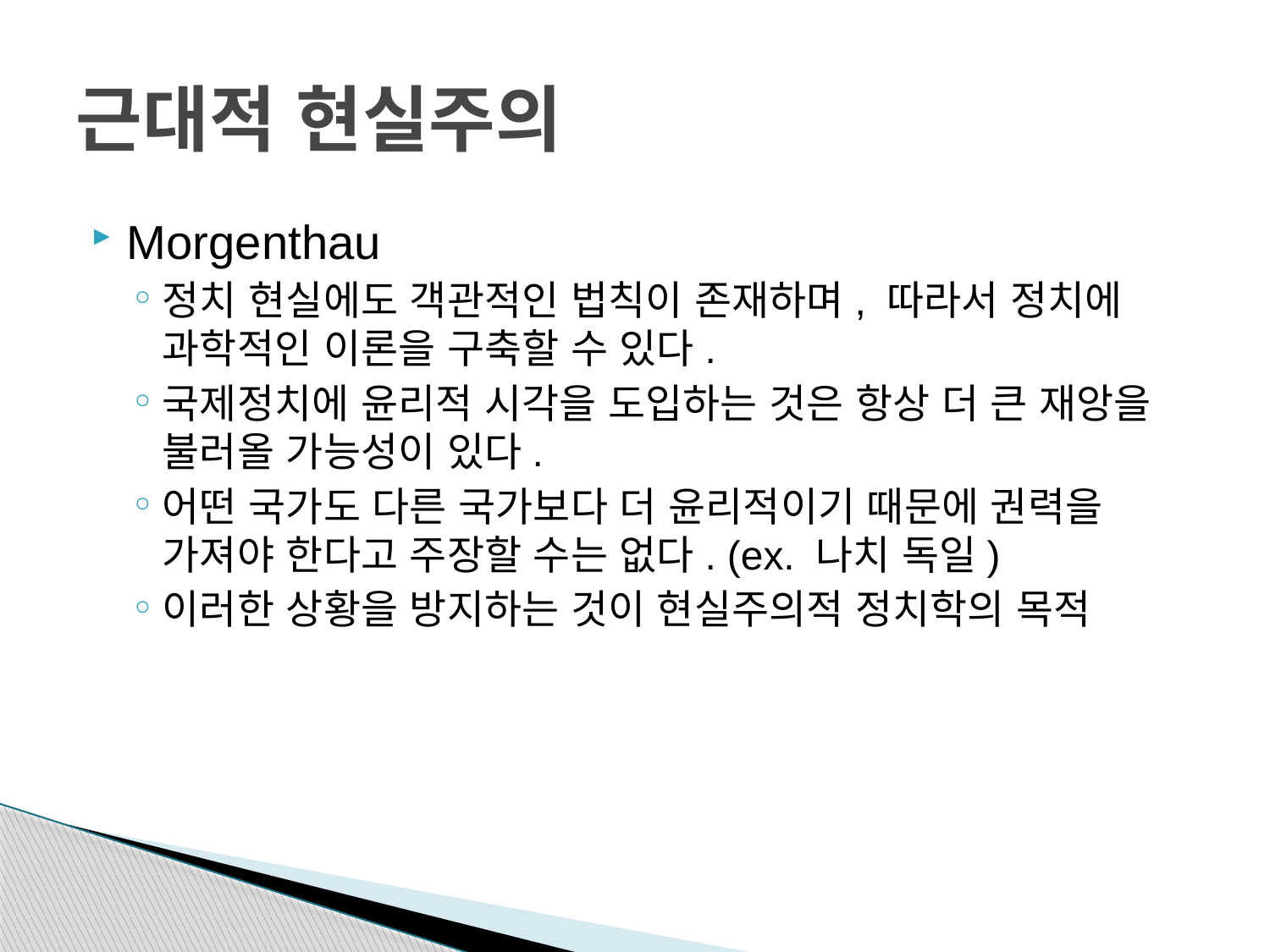

# 근대적 현실주의
Morgenthau
정치 현실에도 객관적인 법칙이 존재하며, 따라서 정치에 과학적인 이론을 구축할 수 있다.
국제정치에 윤리적 시각을 도입하는 것은 항상 더 큰 재앙을 불러올 가능성이 있다.
어떤 국가도 다른 국가보다 더 윤리적이기 때문에 권력을 가져야 한다고 주장할 수는 없다. (ex. 나치 독일)
이러한 상황을 방지하는 것이 현실주의적 정치학의 목적